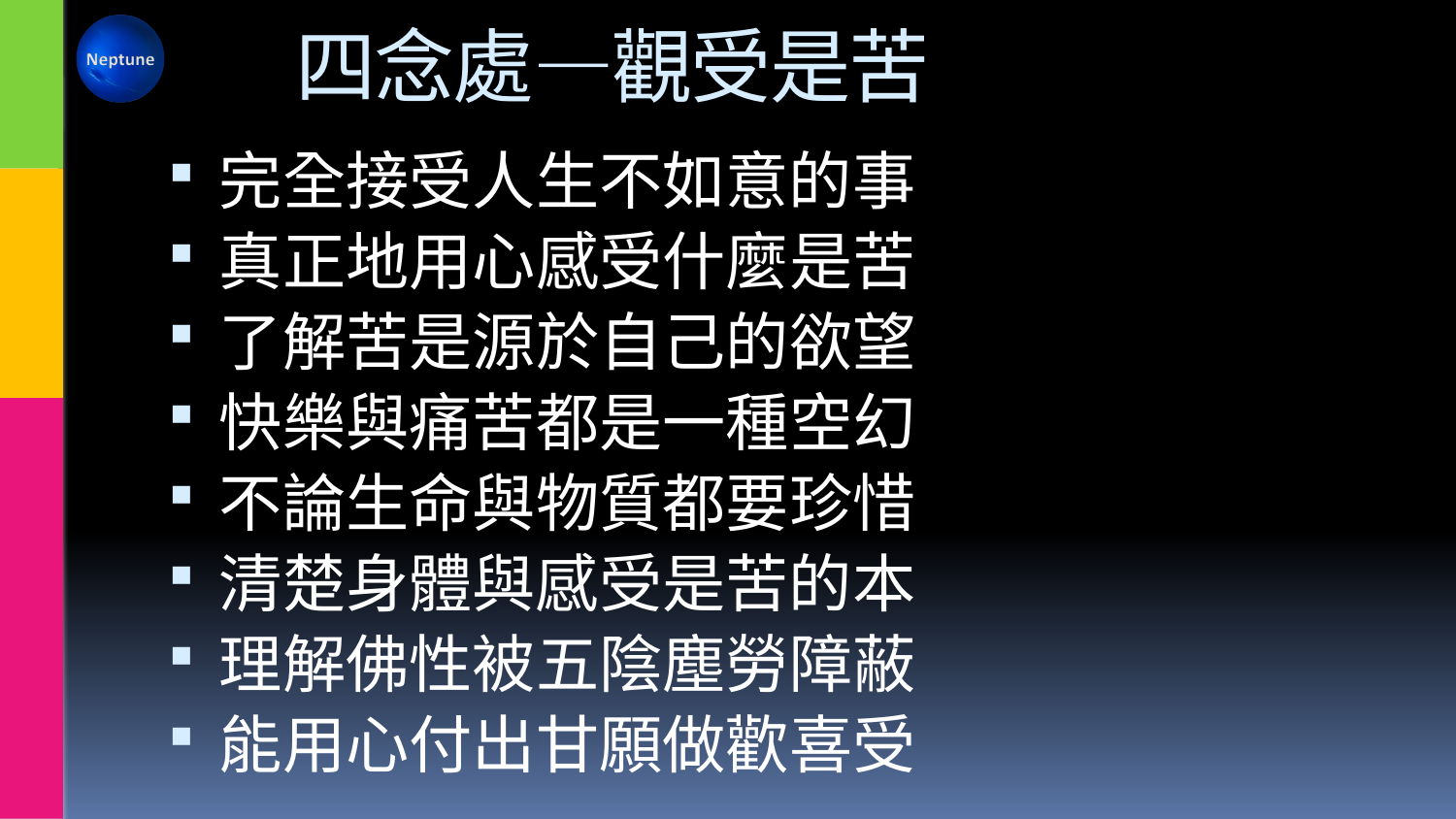

# 四念處—觀受是苦
完全接受人生不如意的事
真正地用心感受什麼是苦
了解苦是源於自己的欲望
快樂與痛苦都是一種空幻
不論生命與物質都要珍惜
清楚身體與感受是苦的本
理解佛性被五陰塵勞障蔽
能用心付出甘願做歡喜受